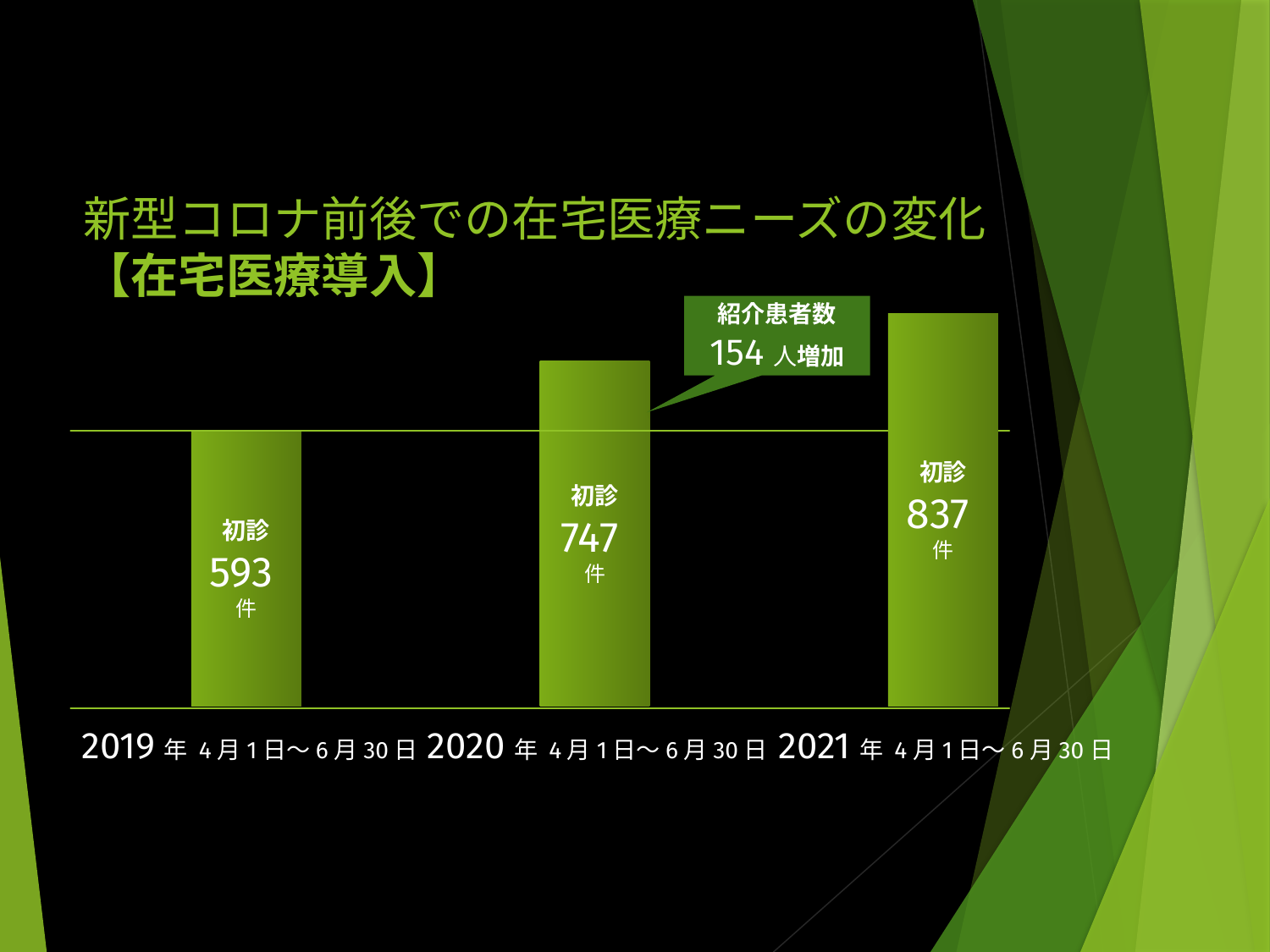

# 新型コロナ前後での在宅医療ニーズの変化 【在宅医療導入】
紹介患者数
154人増加
初診
837件
初診
747件
初診
593件
2019年 4月1日～6月30日
2020年 4月1日～6月30日
2021年 4月1日～6月30日